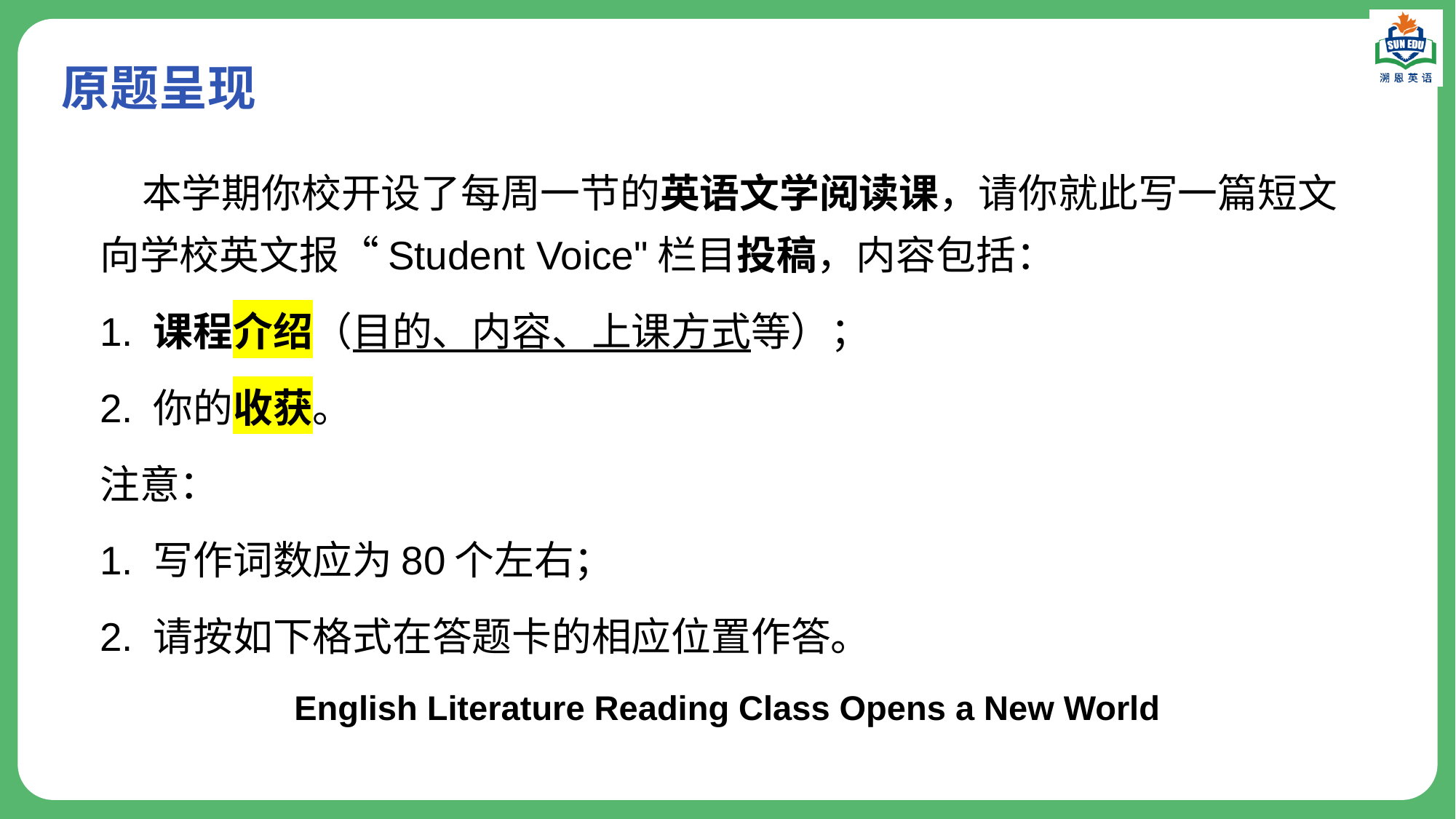

# 原题呈现
    本学期你校开设了每周一节的英语文学阅读课，请你就此写一篇短文向学校英文报“Student Voice"栏目投稿，内容包括：
1. 课程介绍（目的、内容、上课方式等）；
2. 你的收获。
注意：
1. 写作词数应为80个左右；
2. 请按如下格式在答题卡的相应位置作答。
English Literature Reading Class Opens a New World